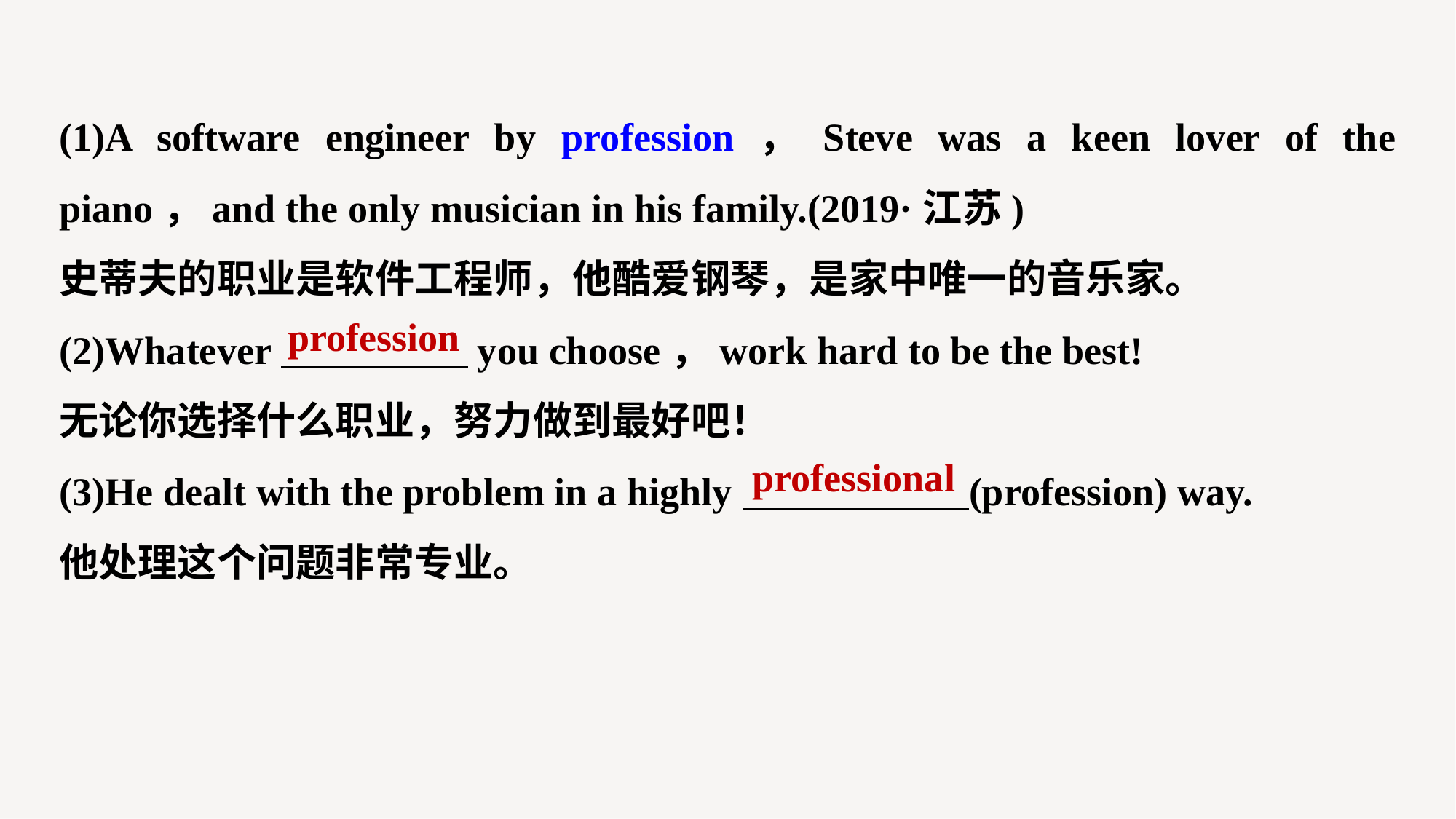

(1)A software engineer by profession，Steve was a keen lover of the piano，and the only musician in his family.(2019·江苏)
史蒂夫的职业是软件工程师，他酷爱钢琴，是家中唯一的音乐家。
(2)Whatever                     you choose，work hard to be the best!
无论你选择什么职业，努力做到最好吧！
(3)He dealt with the problem in a highly                        (profession) way.
他处理这个问题非常专业。
profession
professional